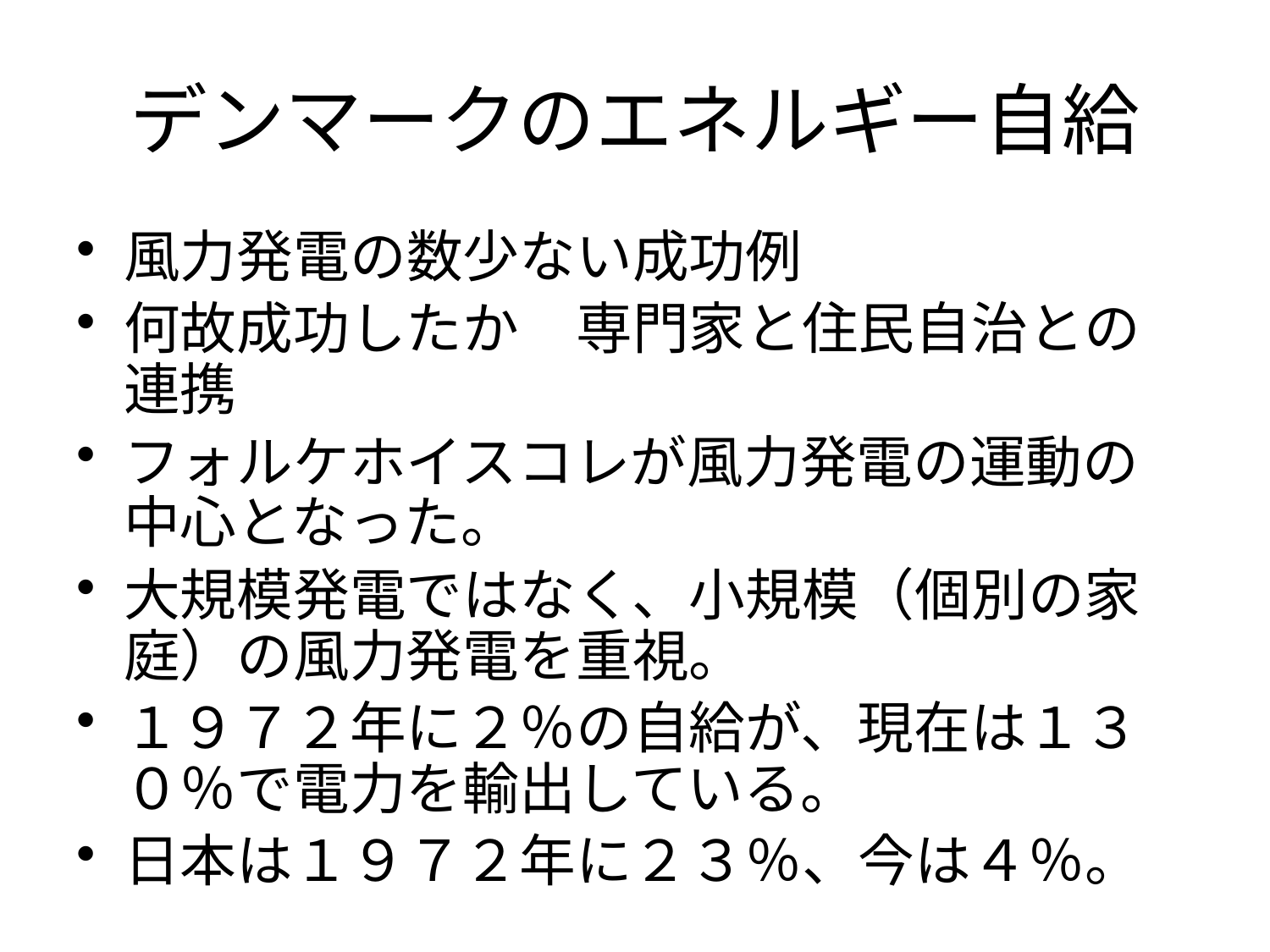

# デンマークのエネルギー自給
風力発電の数少ない成功例
何故成功したか　専門家と住民自治との連携
フォルケホイスコレが風力発電の運動の中心となった。
大規模発電ではなく、小規模（個別の家庭）の風力発電を重視。
１９７２年に２％の自給が、現在は１３０％で電力を輸出している。
日本は１９７２年に２３％、今は４％。